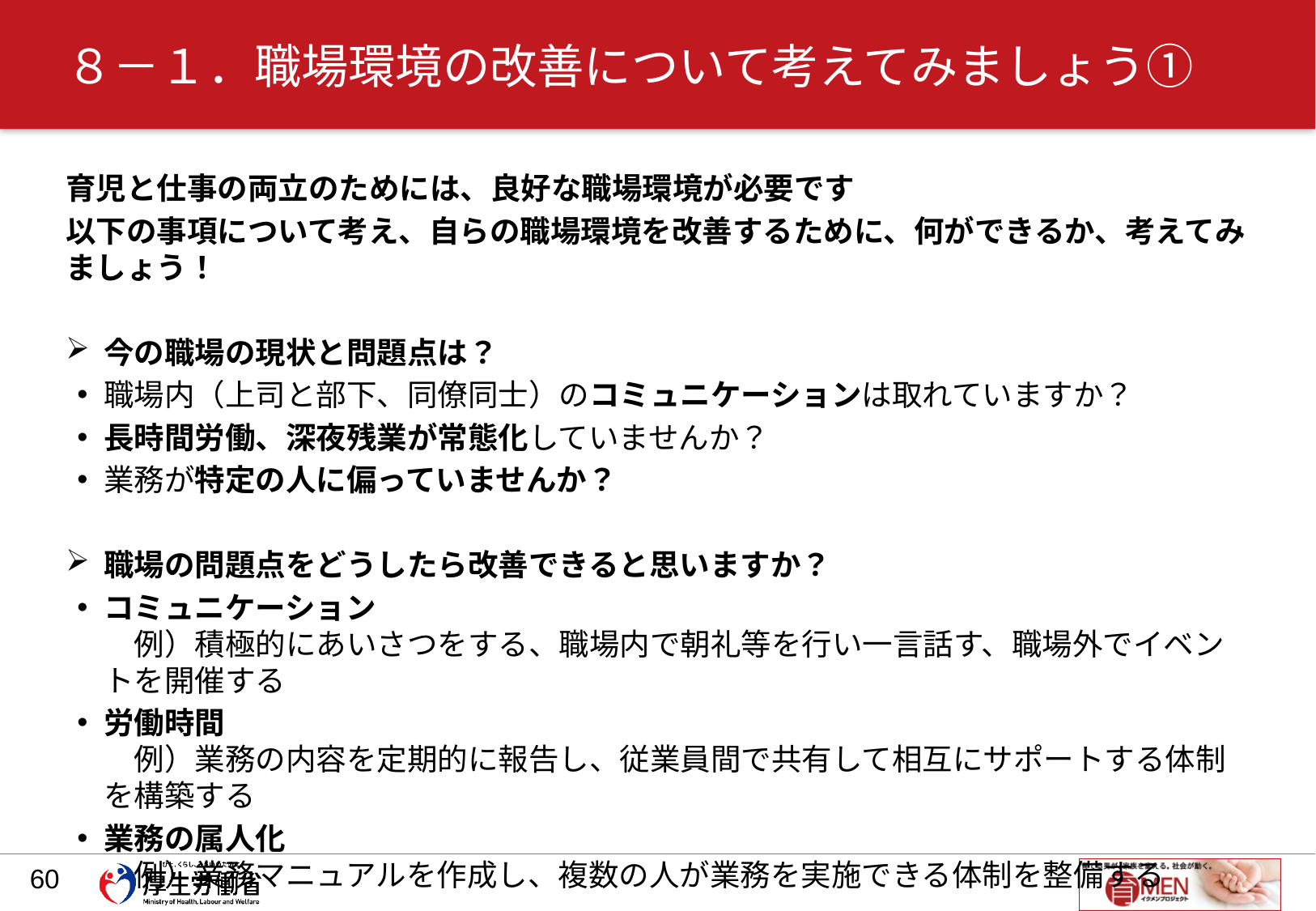

# ８－１．職場環境の改善について考えてみましょう①
育児と仕事の両立のためには、良好な職場環境が必要です
以下の事項について考え、自らの職場環境を改善するために、何ができるか、考えてみましょう！

今の職場の現状と問題点は？
職場内（上司と部下、同僚同士）のコミュニケーションは取れていますか？
長時間労働、深夜残業が常態化していませんか？
業務が特定の人に偏っていませんか？

職場の問題点をどうしたら改善できると思いますか？
コミュニケーション
　例）積極的にあいさつをする、職場内で朝礼等を行い一言話す、職場外でイベントを開催する
労働時間
　例）業務の内容を定期的に報告し、従業員間で共有して相互にサポートする体制を構築する
業務の属人化
　例）業務マニュアルを作成し、複数の人が業務を実施できる体制を整備する
60